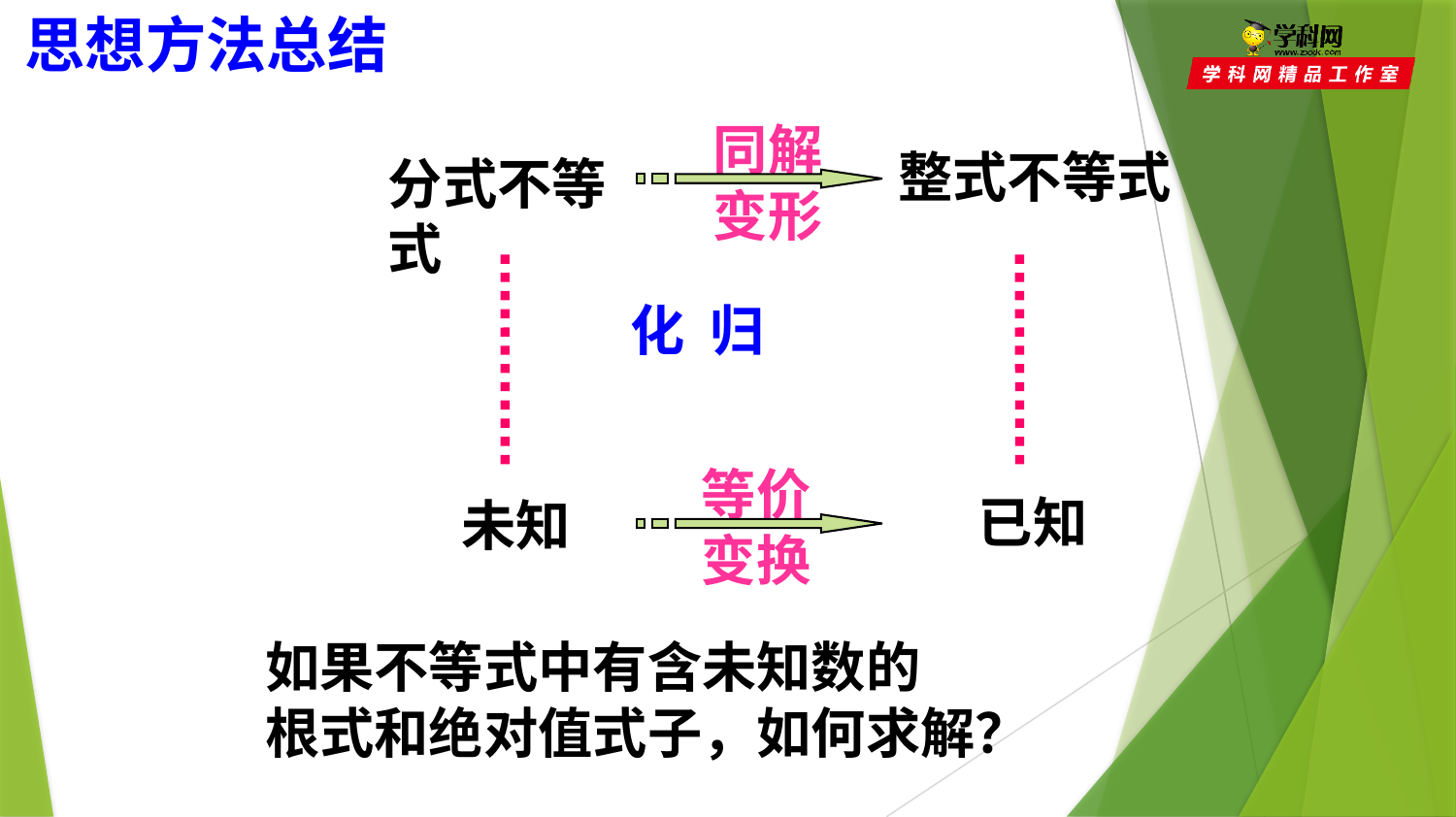

思想方法总结
同解
变形
整式不等式
分式不等式

化  归
等价
变换
已知
未知

如果不等式中有含未知数的
根式和绝对值式子，如何求解？